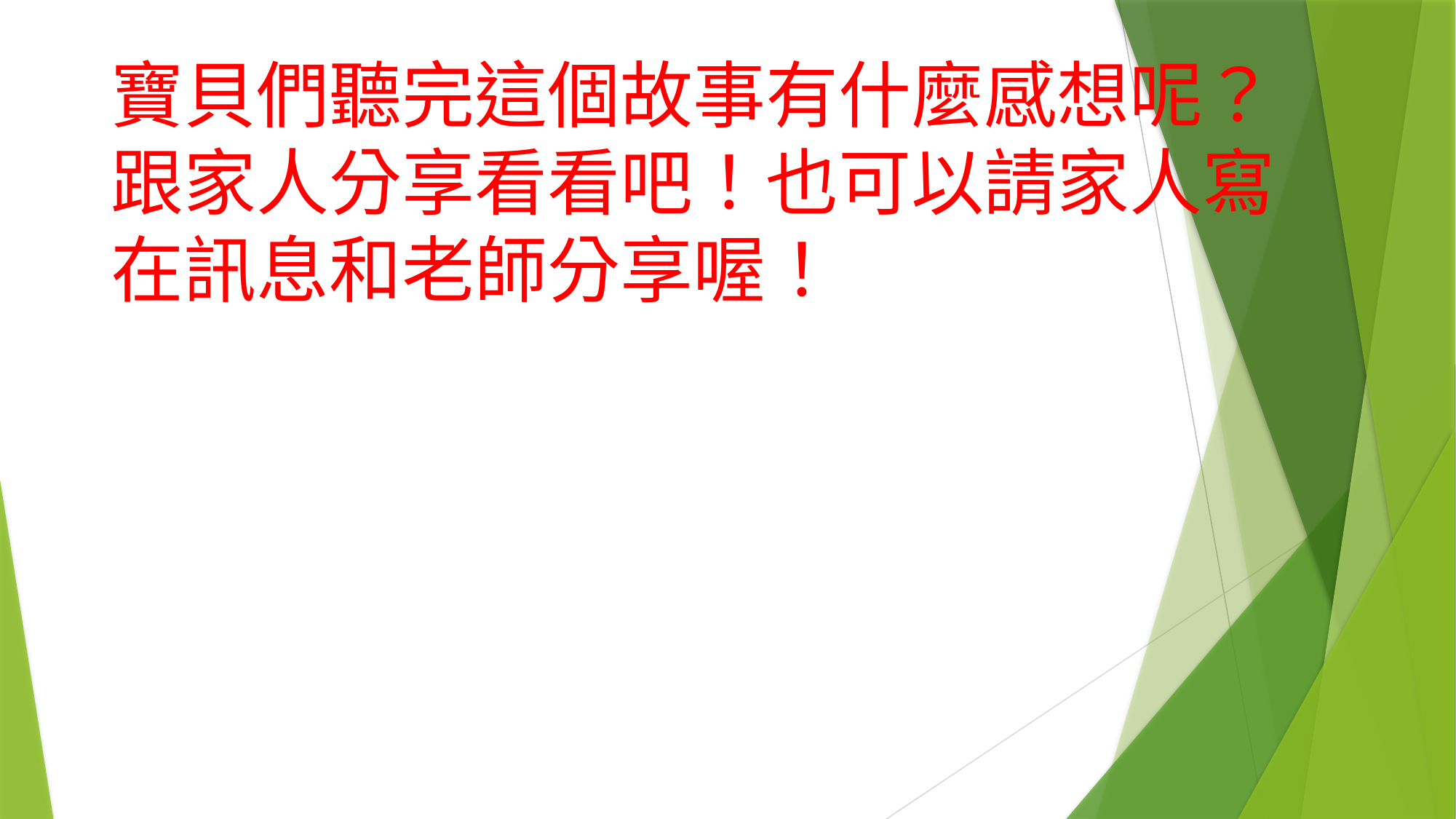

# 寶貝們聽完這個故事有什麼感想呢？跟家人分享看看吧！也可以請家人寫在訊息和老師分享喔！